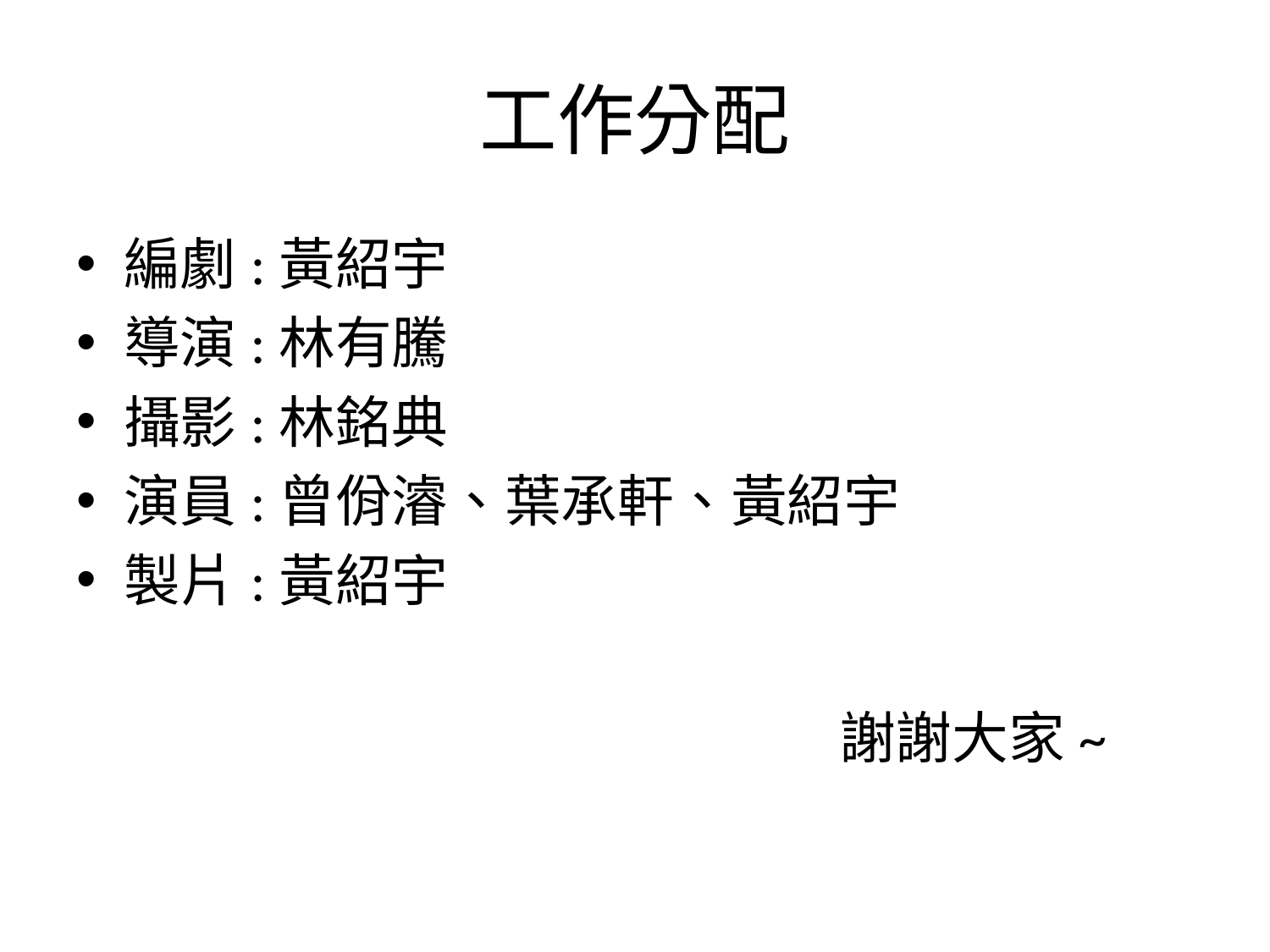

# 工作分配
編劇:黃紹宇
導演:林有騰
攝影:林銘典
演員:曾佾濬、葉承軒、黃紹宇
製片:黃紹宇

                                                           謝謝大家~